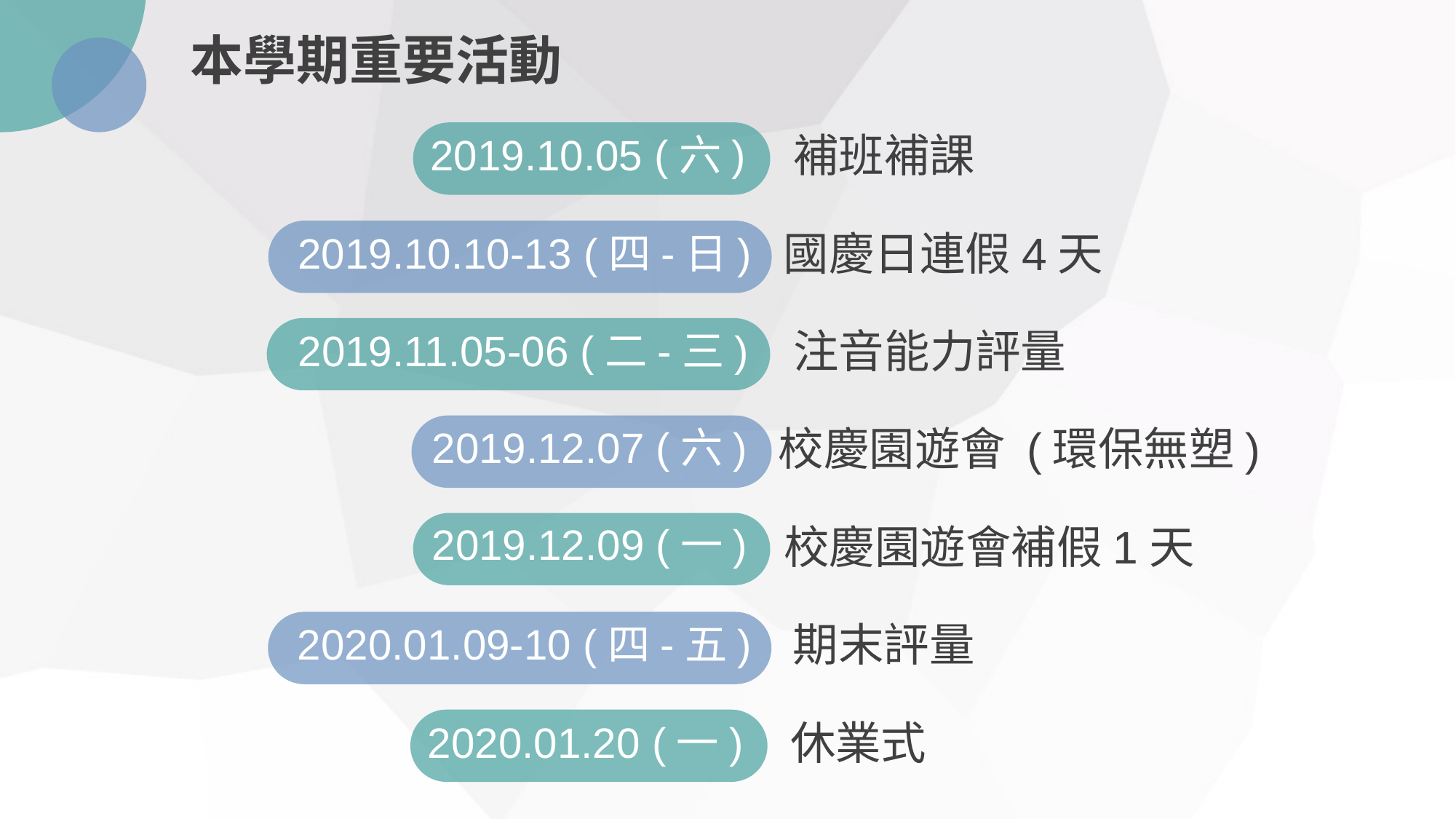

本學期重要活動

補班補課

2019.10.05 (六)
國慶日連假4天

2019.10.10-13 (四-日)
注音能力評量

2019.11.05-06 (二-三)
校慶園遊會 (環保無塑)
2019.12.07 (六)

2019.12.09 (一)

校慶園遊會補假1天
期末評量

2020.01.09-10 (四-五)
休業式

2020.01.20 (一)